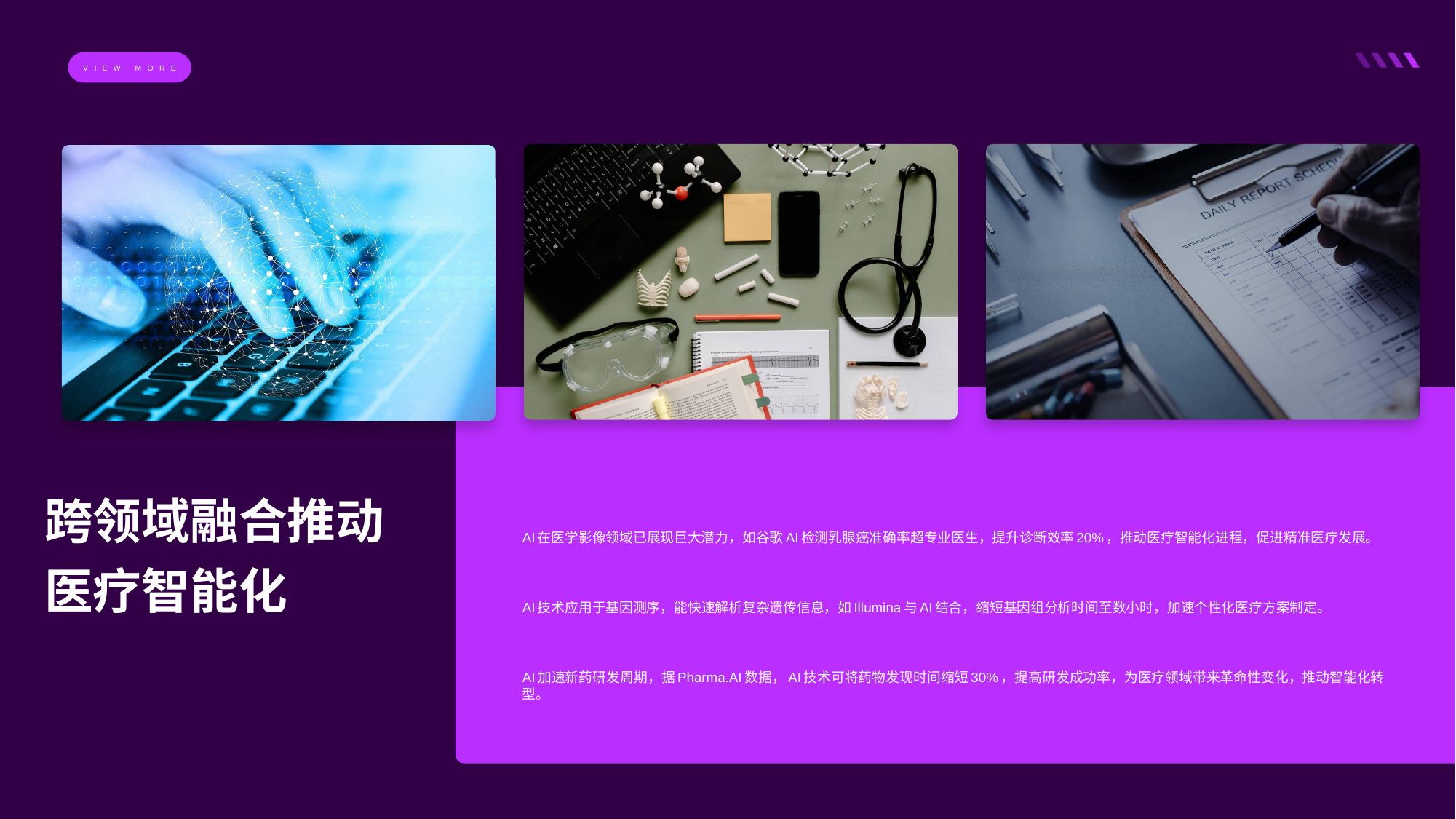

VIEW MORE

跨领域融合推动医疗智能化
1.影像AI辅助诊断
AI在医学影像领域已展现巨大潜力，如谷歌AI检测乳腺癌准确率超专业医生，提升诊断效率20%，推动医疗智能化进程，促进精准医疗发展。
2.基因测序AI解析
AI技术应用于基因测序，能快速解析复杂遗传信息，如Illumina与AI结合，缩短基因组分析时间至数小时，加速个性化医疗方案制定。
3.智能药物研发
AI加速新药研发周期，据Pharma.AI数据，AI技术可将药物发现时间缩短30%，提高研发成功率，为医疗领域带来革命性变化，推动智能化转型。